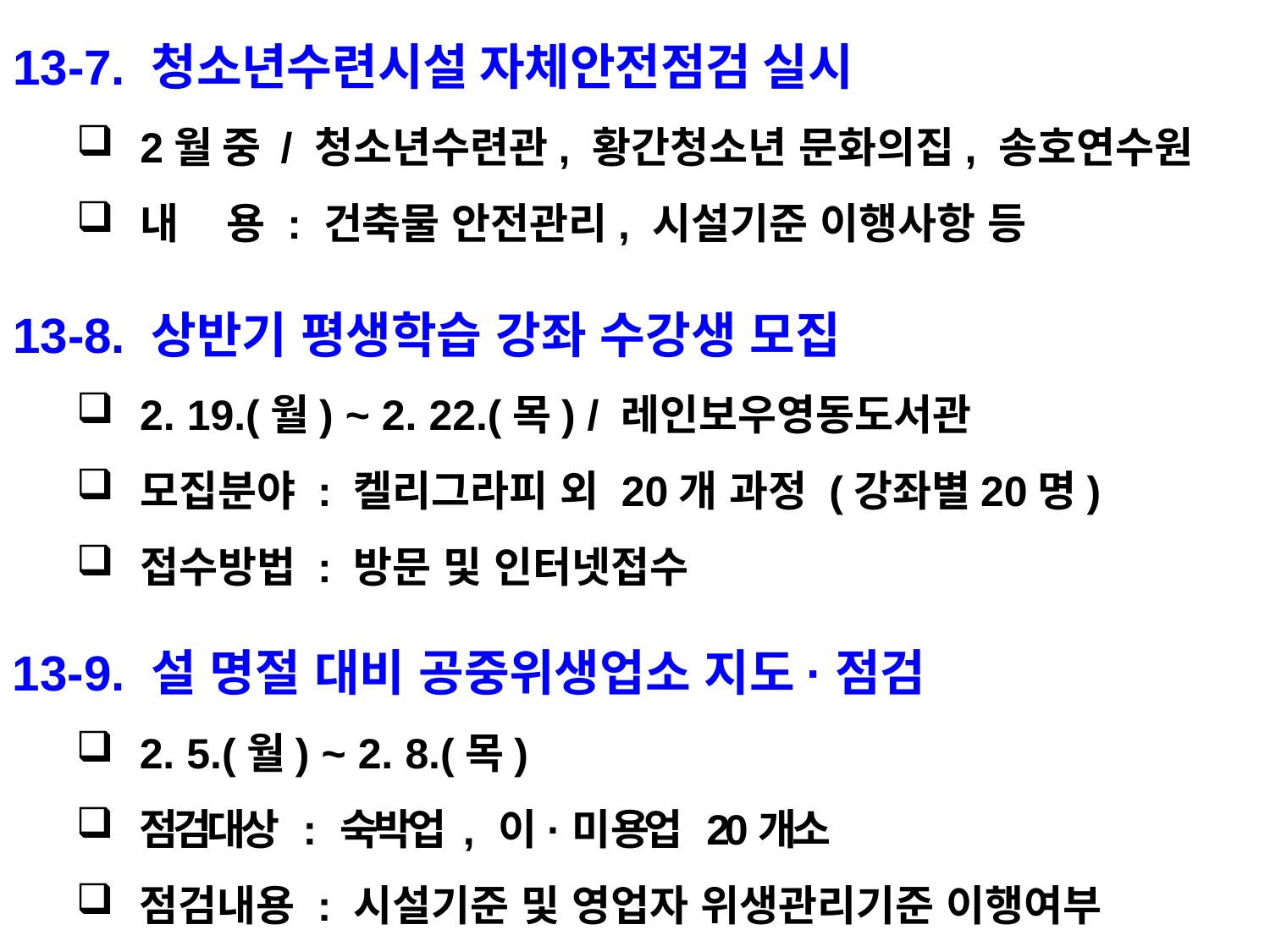

13-7. 청소년수련시설 자체안전점검 실시
2월 중 / 청소년수련관, 황간청소년 문화의집, 송호연수원
내    용 : 건축물 안전관리, 시설기준 이행사항 등

13-8. 상반기 평생학습 강좌 수강생 모집
2. 19.(월) ~ 2. 22.(목) / 레인보우영동도서관
모집분야 : 켈리그라피 외 20개 과정 (강좌별20명)
접수방법 : 방문 및 인터넷접수

13-9. 설 명절 대비 공중위생업소 지도·점검
2. 5.(월) ~ 2. 8.(목)
점검대상  :  숙박업 ,  이·미용업  20개소
점검내용 : 시설기준 및 영업자 위생관리기준 이행여부